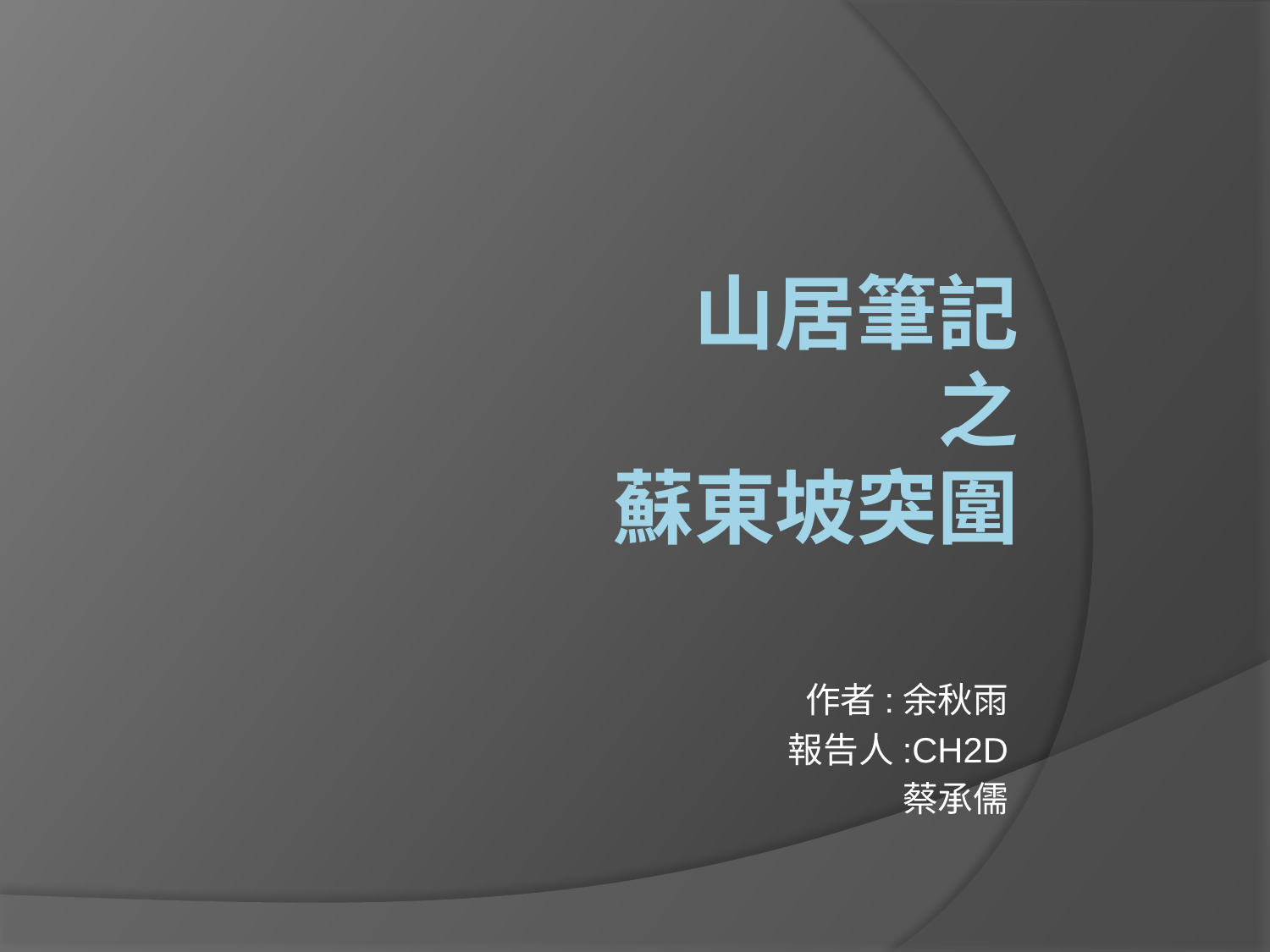

# 山居筆記 之 蘇東坡突圍
作者:余秋雨
報告人:CH2D
蔡承儒